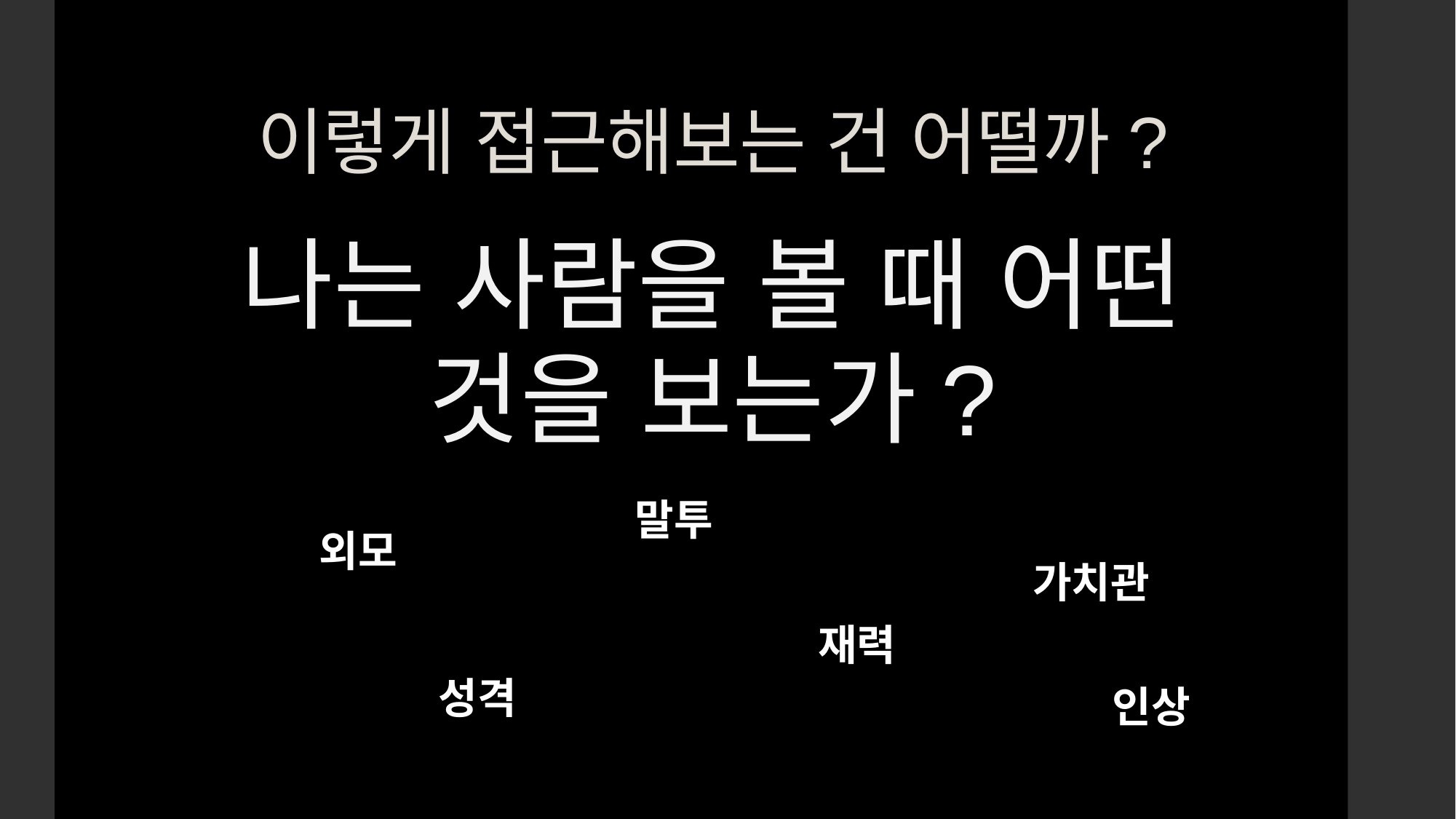

# 이렇게 접근해보는 건 어떨까?
나는 사람을 볼 때 어떤 것을 보는가?
말투
외모
가치관
재력
성격
인상